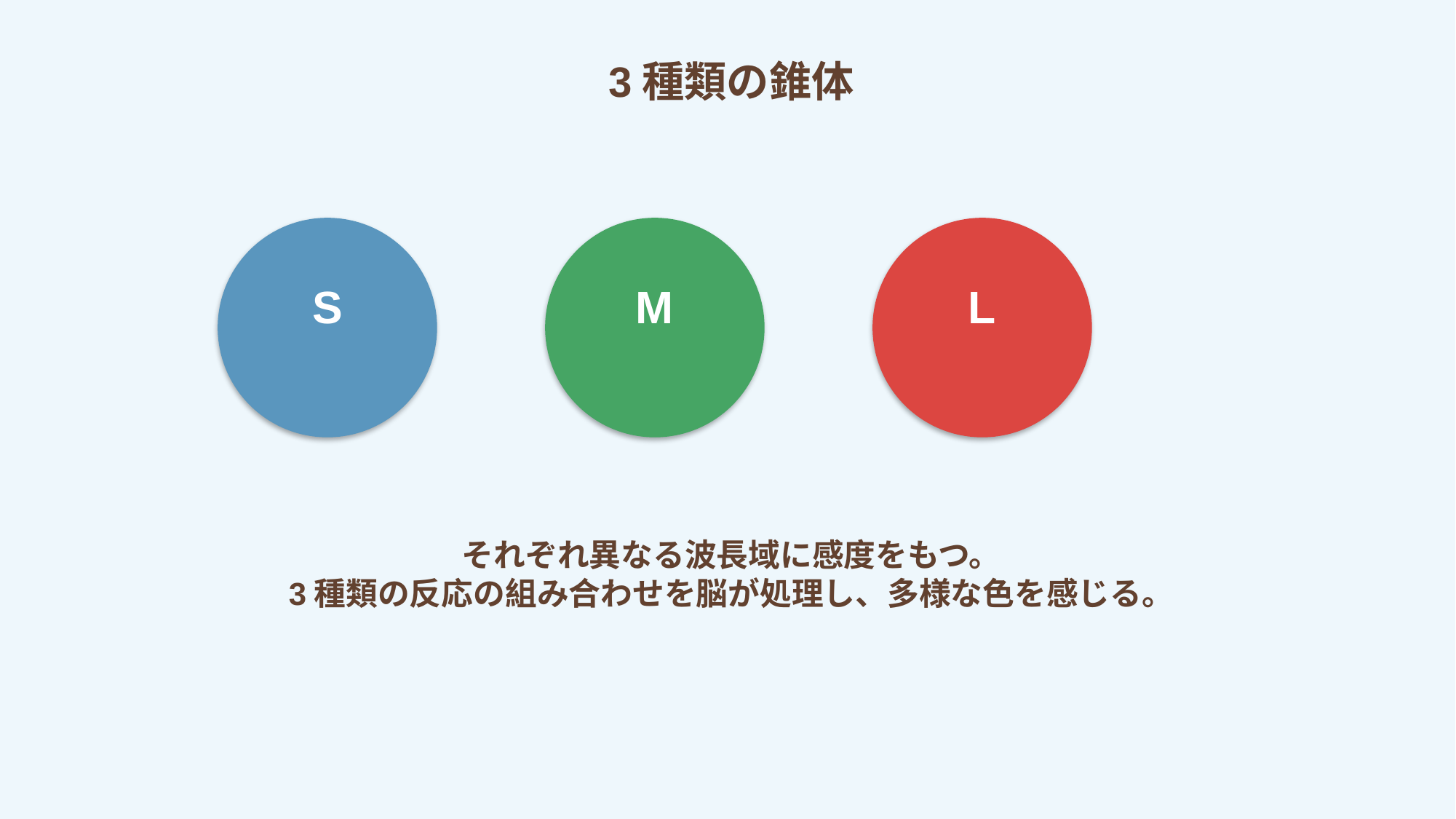

3種類の錐体

S
M
L
それぞれ異なる波長域に感度をもつ。
3種類の反応の組み合わせを脳が処理し、多様な色を感じる。